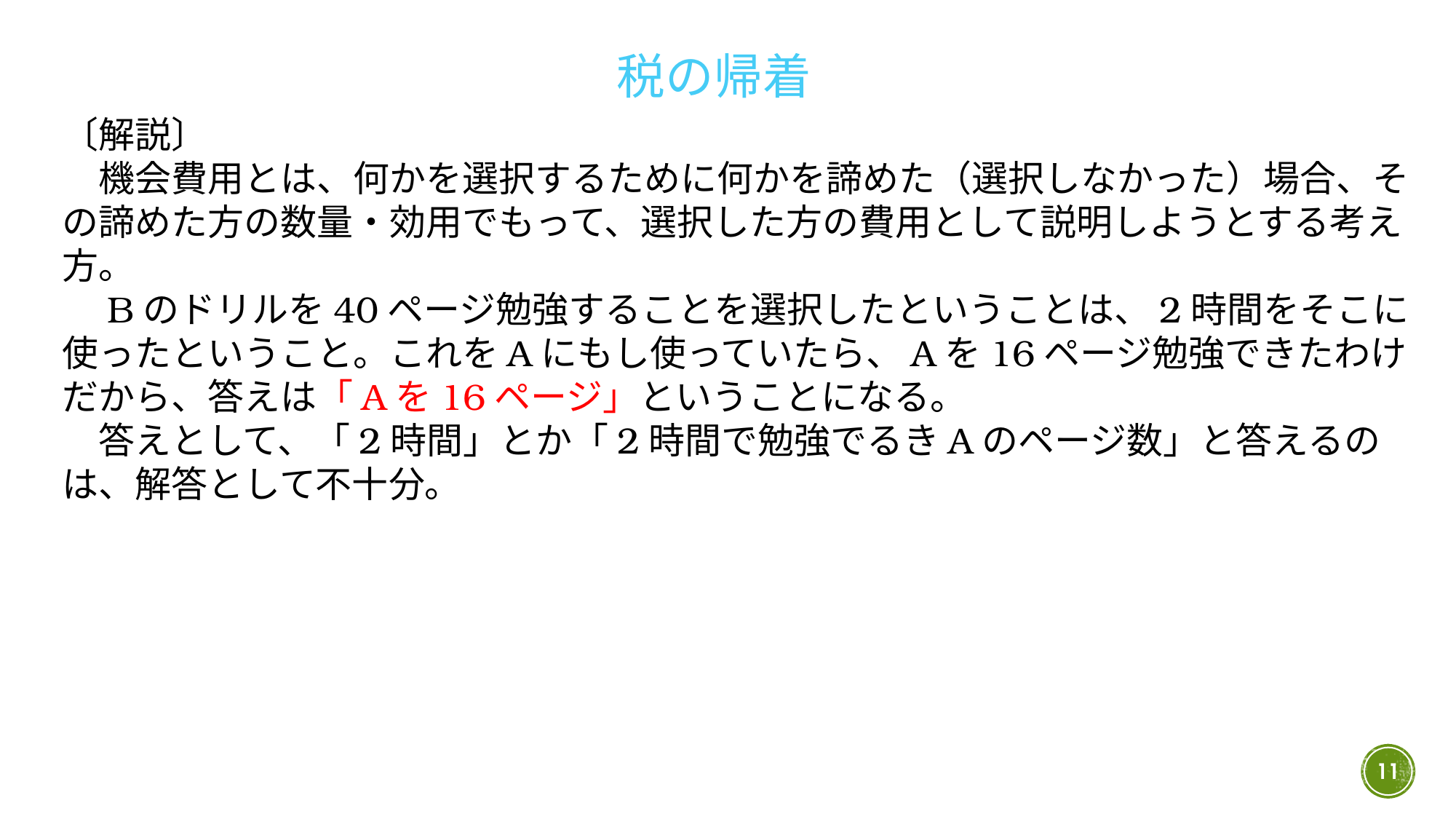

税の帰着
〔解説〕
　機会費用とは、何かを選択するために何かを諦めた（選択しなかった）場合、その諦めた方の数量・効用でもって、選択した方の費用として説明しようとする考え方。
　Bのドリルを40ページ勉強することを選択したということは、2時間をそこに使ったということ。これをAにもし使っていたら、Aを16ページ勉強できたわけだから、答えは「Aを16ページ」ということになる。
　答えとして、「2時間」とか「2時間で勉強でるきAのページ数」と答えるのは、解答として不十分。
11